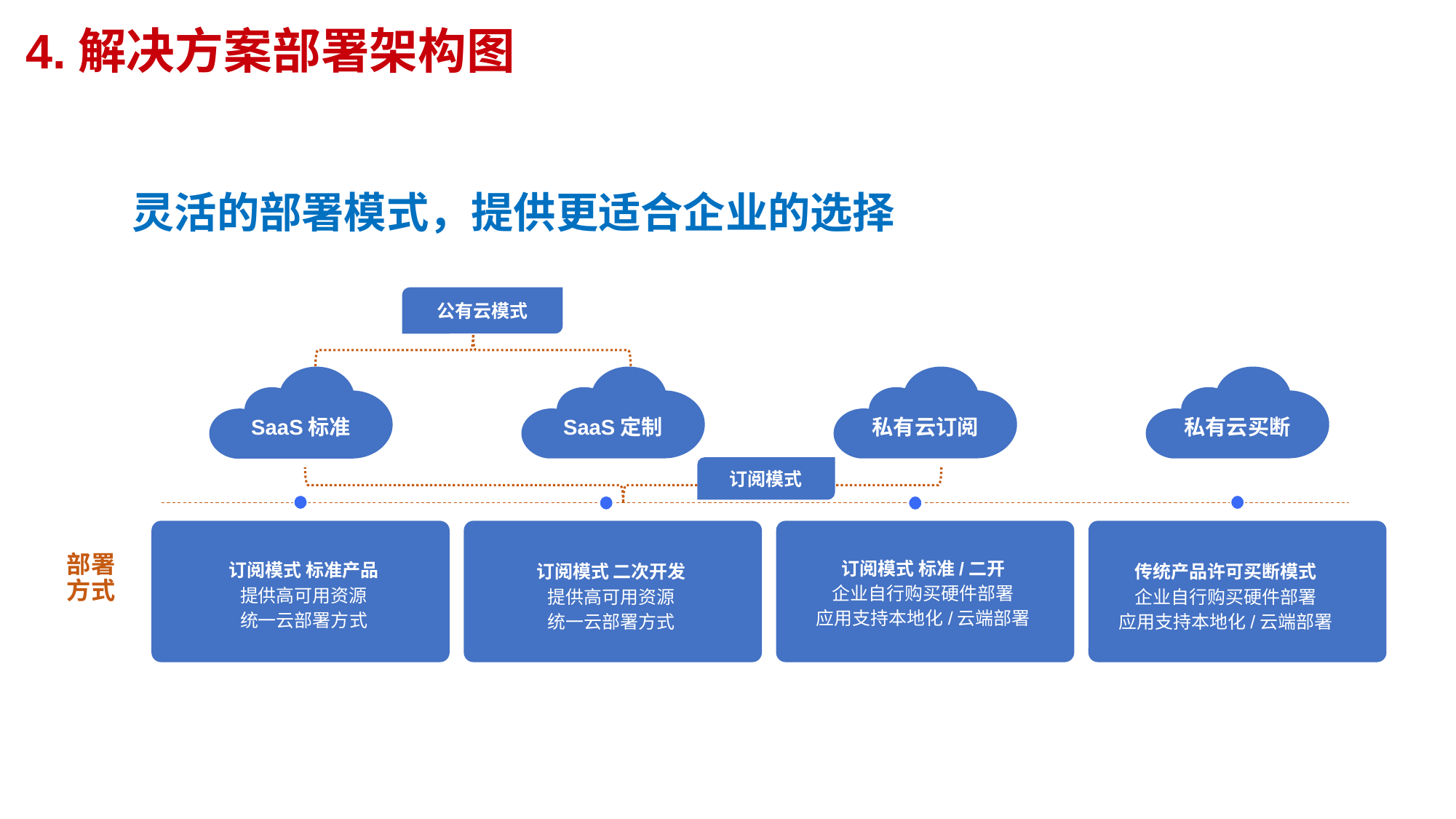

# 4.解决方案部署架构图

灵活的部署模式，提供更适合企业的选择

公有云模式

SaaS标准

SaaS定制

私有云订阅

私有云买断
订阅模式

订阅模式 标准产品
提供高可用资源
统一云部署方式

订阅模式 二次开发
提供高可用资源
统一云部署方式

订阅模式 标准/二开
企业自行购买硬件部署
应用支持本地化/云端部署

传统产品许可买断模式
企业自行购买硬件部署
应用支持本地化/云端部署
部署
方式